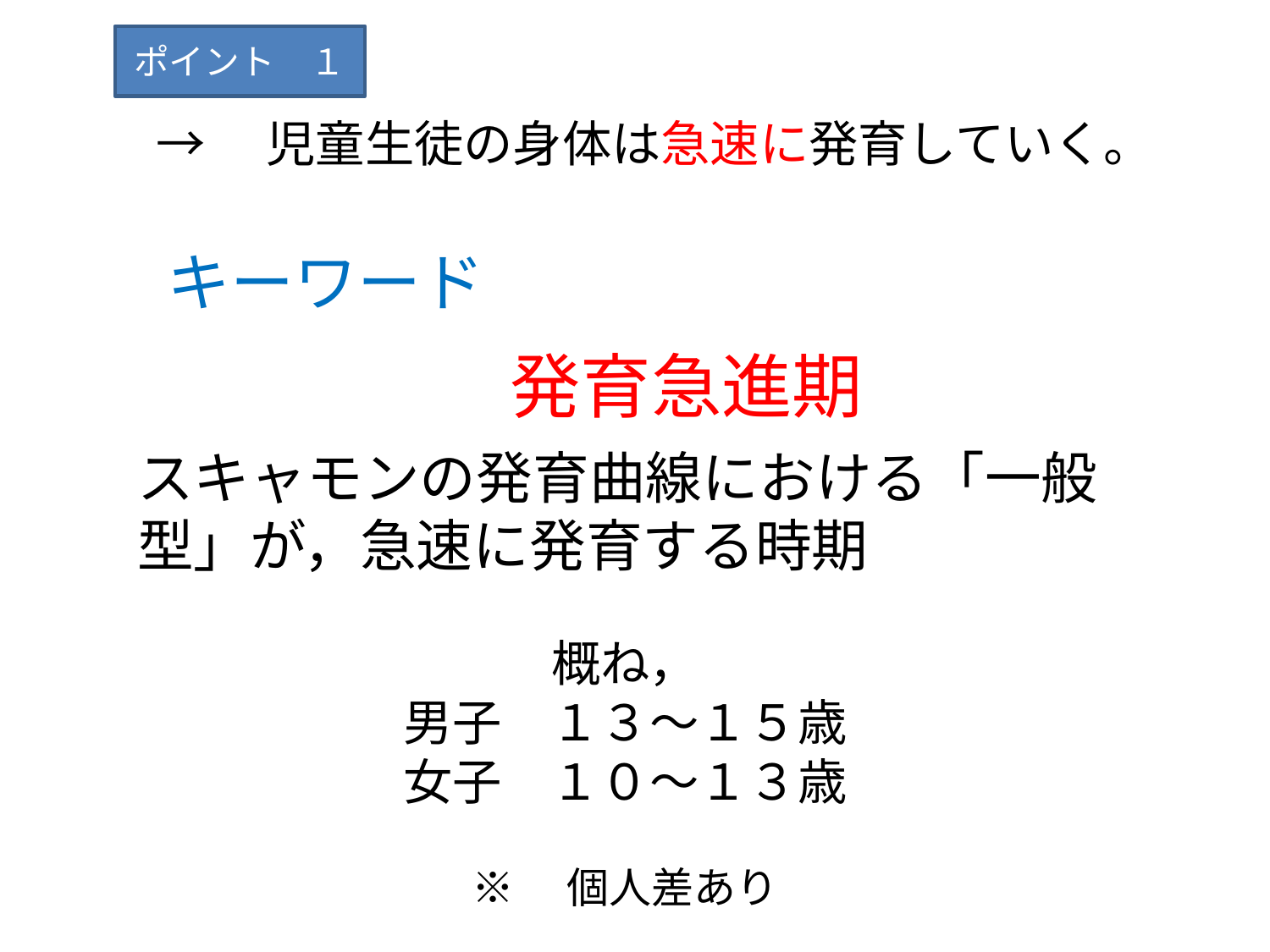

ポイント　１
→　児童生徒の身体は急速に発育していく。
キーワード
発育急進期
スキャモンの発育曲線における「一般型」が，急速に発育する時期
概ね，
男子　１３～１５歳
女子　１０～１３歳

※　個人差あり